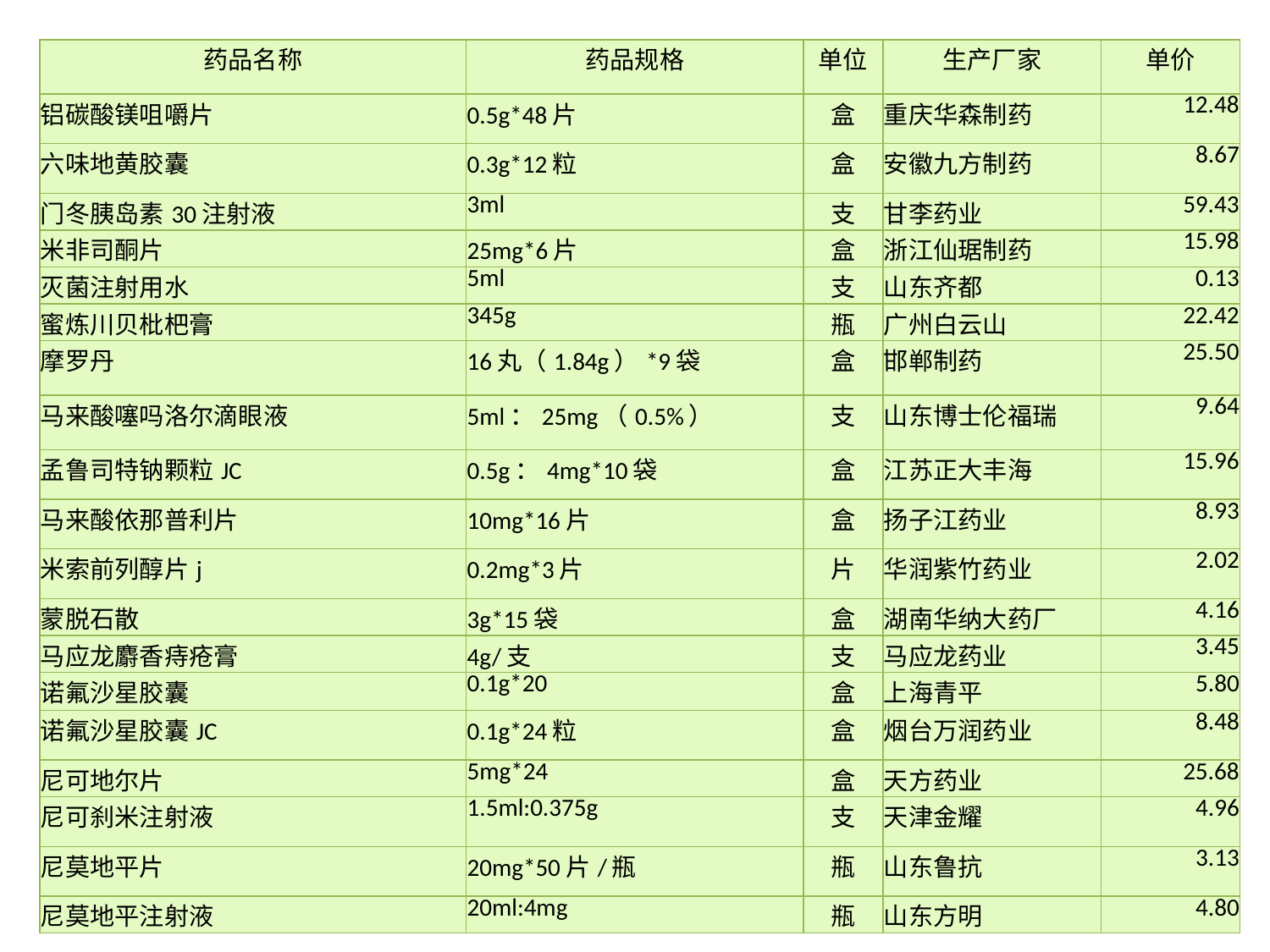

| 药品名称 | 药品规格 | 单位 | 生产厂家 | 单价 |
| --- | --- | --- | --- | --- |
| 铝碳酸镁咀嚼片 | 0.5g\*48片 | 盒 | 重庆华森制药 | 12.48 |
| 六味地黄胶囊 | 0.3g\*12粒 | 盒 | 安徽九方制药 | 8.67 |
| 门冬胰岛素30注射液 | 3ml | 支 | 甘李药业 | 59.43 |
| 米非司酮片 | 25mg\*6片 | 盒 | 浙江仙琚制药 | 15.98 |
| 灭菌注射用水 | 5ml | 支 | 山东齐都 | 0.13 |
| 蜜炼川贝枇杷膏 | 345g | 瓶 | 广州白云山 | 22.42 |
| 摩罗丹 | 16丸（1.84g）\*9袋 | 盒 | 邯郸制药 | 25.50 |
| 马来酸噻吗洛尔滴眼液 | 5ml：25mg（0.5%） | 支 | 山东博士伦福瑞 | 9.64 |
| 孟鲁司特钠颗粒JC | 0.5g：4mg\*10袋 | 盒 | 江苏正大丰海 | 15.96 |
| 马来酸依那普利片 | 10mg\*16片 | 盒 | 扬子江药业 | 8.93 |
| 米索前列醇片j | 0.2mg\*3片 | 片 | 华润紫竹药业 | 2.02 |
| 蒙脱石散 | 3g\*15袋 | 盒 | 湖南华纳大药厂 | 4.16 |
| 马应龙麝香痔疮膏 | 4g/支 | 支 | 马应龙药业 | 3.45 |
| 诺氟沙星胶囊 | 0.1g\*20 | 盒 | 上海青平 | 5.80 |
| 诺氟沙星胶囊JC | 0.1g\*24粒 | 盒 | 烟台万润药业 | 8.48 |
| 尼可地尔片 | 5mg\*24 | 盒 | 天方药业 | 25.68 |
| 尼可刹米注射液 | 1.5ml:0.375g | 支 | 天津金耀 | 4.96 |
| 尼莫地平片 | 20mg\*50片/瓶 | 瓶 | 山东鲁抗 | 3.13 |
| 尼莫地平注射液 | 20ml:4mg | 瓶 | 山东方明 | 4.80 |